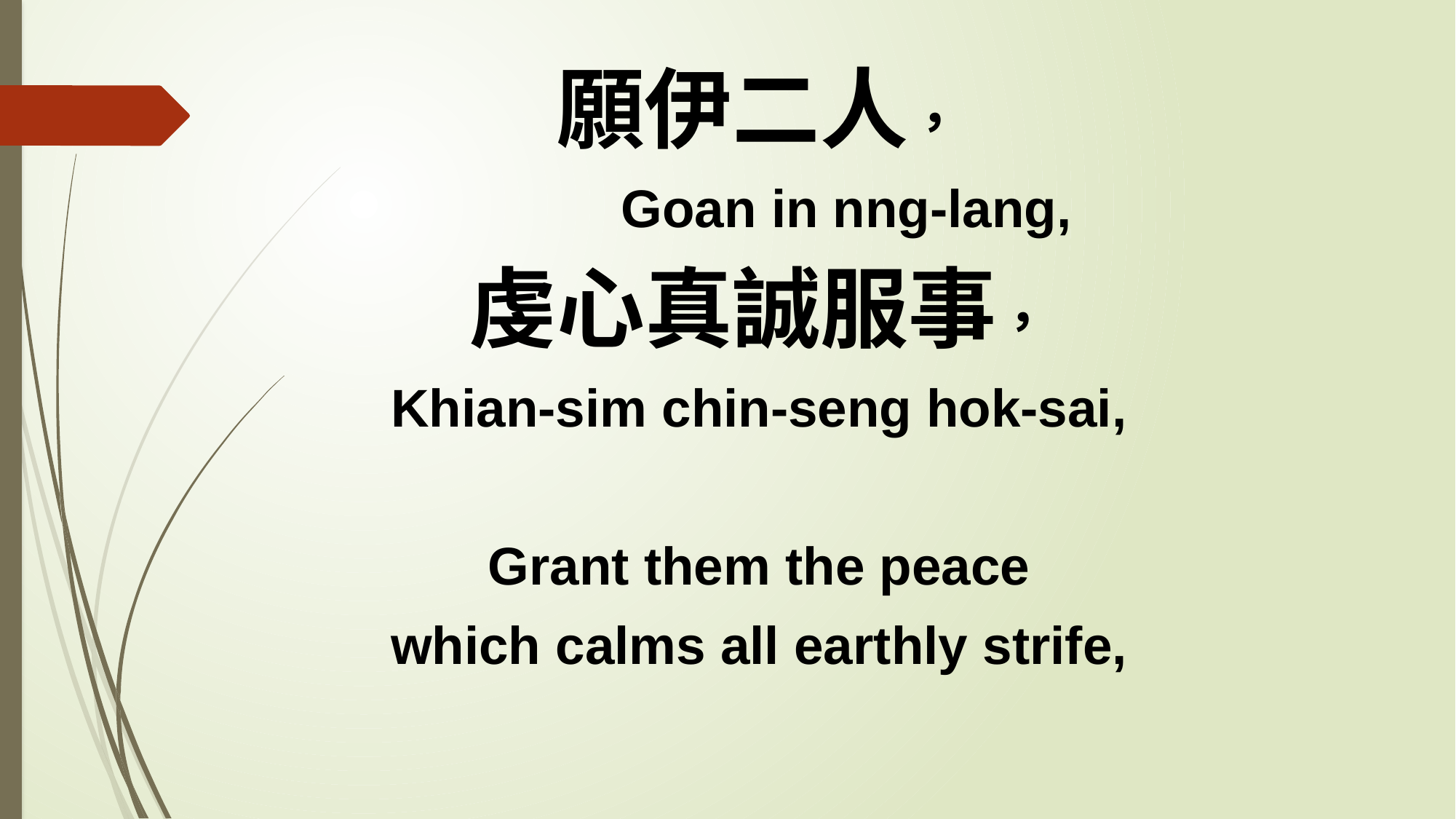

願伊二人，
                          Goan in nng-lang,
虔心真誠服事，
Khian-sim chin-seng hok-sai,

Grant them the peace
which calms all earthly strife,